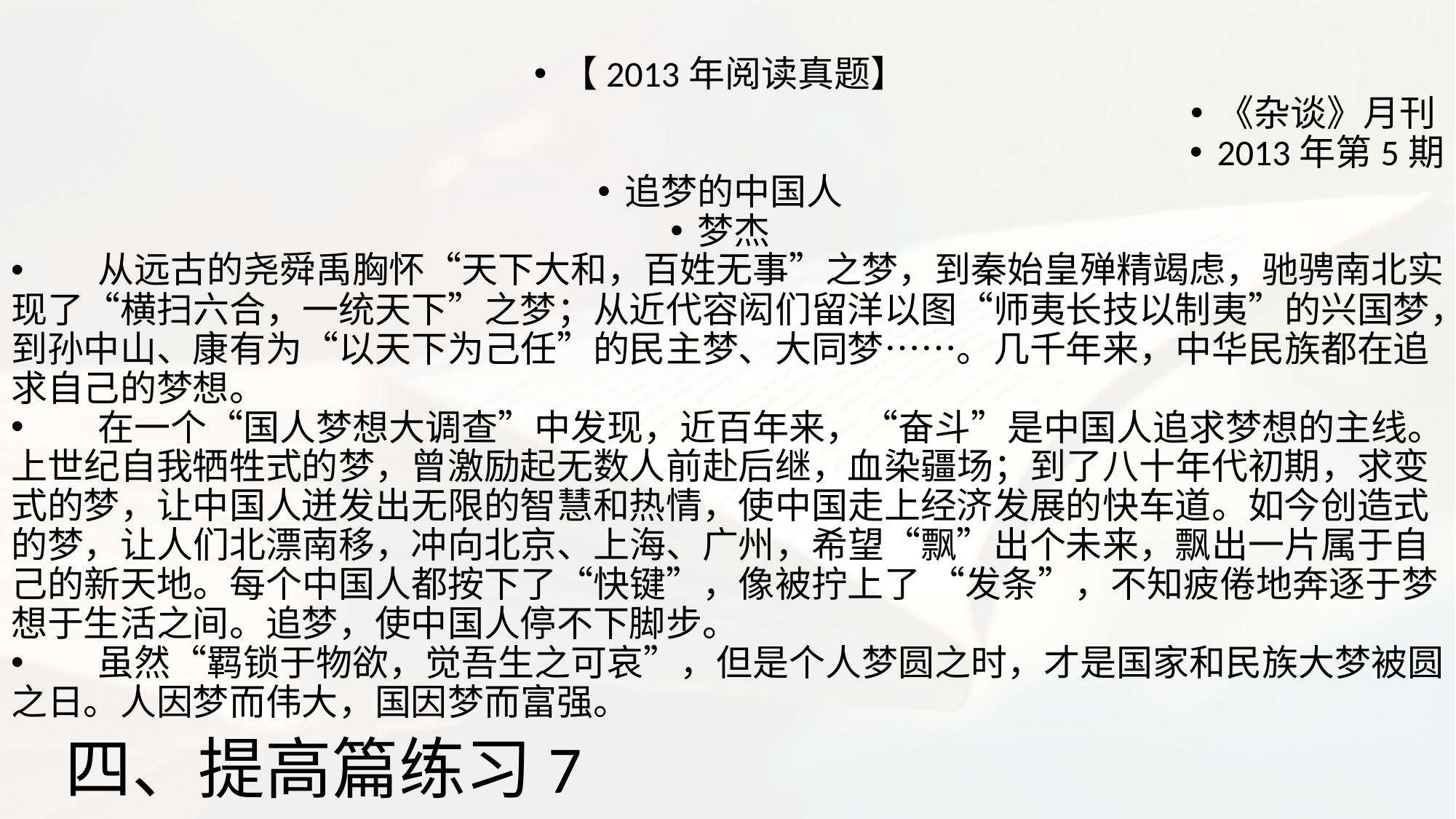

【2013年阅读真题】
《杂谈》月刊
2013年第5期
追梦的中国人
梦杰
        从远古的尧舜禹胸怀“天下大和，百姓无事”之梦，到秦始皇殚精竭虑，驰骋南北实现了“横扫六合，一统天下”之梦；从近代容闳们留洋以图“师夷长技以制夷”的兴国梦，到孙中山、康有为“以天下为己任”的民主梦、大同梦……。几千年来，中华民族都在追求自己的梦想。
        在一个“国人梦想大调查”中发现，近百年来，“奋斗”是中国人追求梦想的主线。上世纪自我牺牲式的梦，曾激励起无数人前赴后继，血染疆场；到了八十年代初期，求变式的梦，让中国人迸发出无限的智慧和热情，使中国走上经济发展的快车道。如今创造式的梦，让人们北漂南移，冲向北京、上海、广州，希望“飘”出个未来，飘出一片属于自己的新天地。每个中国人都按下了“快键”，像被拧上了 “发条”，不知疲倦地奔逐于梦想于生活之间。追梦，使中国人停不下脚步。
        虽然“羁锁于物欲，觉吾生之可哀”，但是个人梦圆之时，才是国家和民族大梦被圆之日。人因梦而伟大，国因梦而富强。
# 四、提高篇练习7